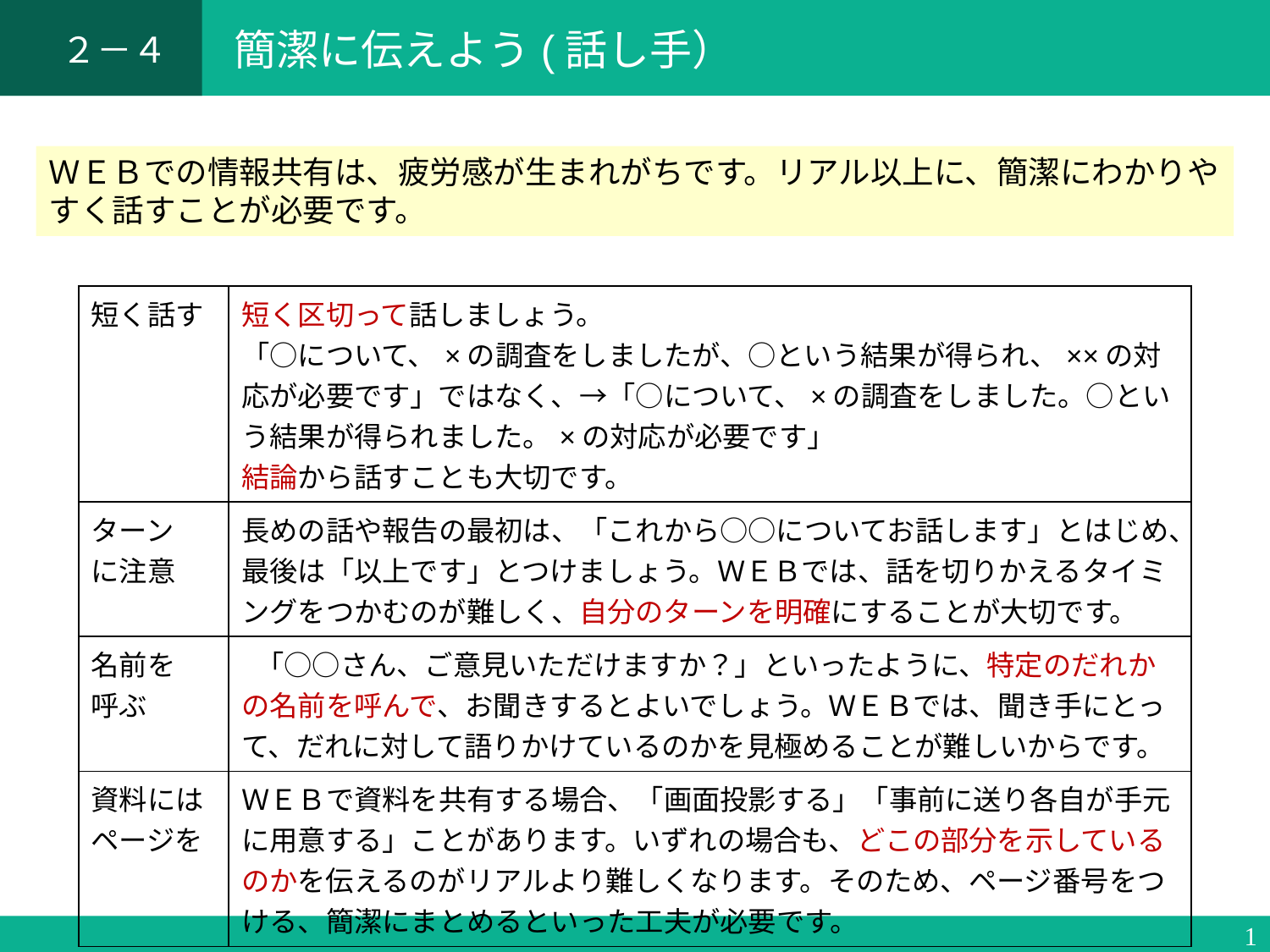

２－４
# 簡潔に伝えよう(話し手）
ＷＥＢでの情報共有は、疲労感が生まれがちです。リアル以上に、簡潔にわかりやすく話すことが必要です。
| 短く話す | 短く区切って話しましょう。 「○について、×の調査をしましたが、○という結果が得られ、××の対応が必要です」ではなく、→「○について、×の調査をしました。○という結果が得られました。×の対応が必要です」 結論から話すことも大切です。 |
| --- | --- |
| ターン に注意 | 長めの話や報告の最初は、「これから○○についてお話します」とはじめ、最後は「以上です」とつけましょう。ＷＥＢでは、話を切りかえるタイミングをつかむのが難しく、自分のターンを明確にすることが大切です。 |
| 名前を 呼ぶ | 「○○さん、ご意見いただけますか？」といったように、特定のだれかの名前を呼んで、お聞きするとよいでしょう。ＷＥＢでは、聞き手にとって、だれに対して語りかけているのかを見極めることが難しいからです。 |
| 資料には ページを | ＷＥＢで資料を共有する場合、「画面投影する」「事前に送り各自が手元に用意する」ことがあります。いずれの場合も、どこの部分を示しているのかを伝えるのがリアルより難しくなります。そのため、ページ番号をつける、簡潔にまとめるといった工夫が必要です。 |
13